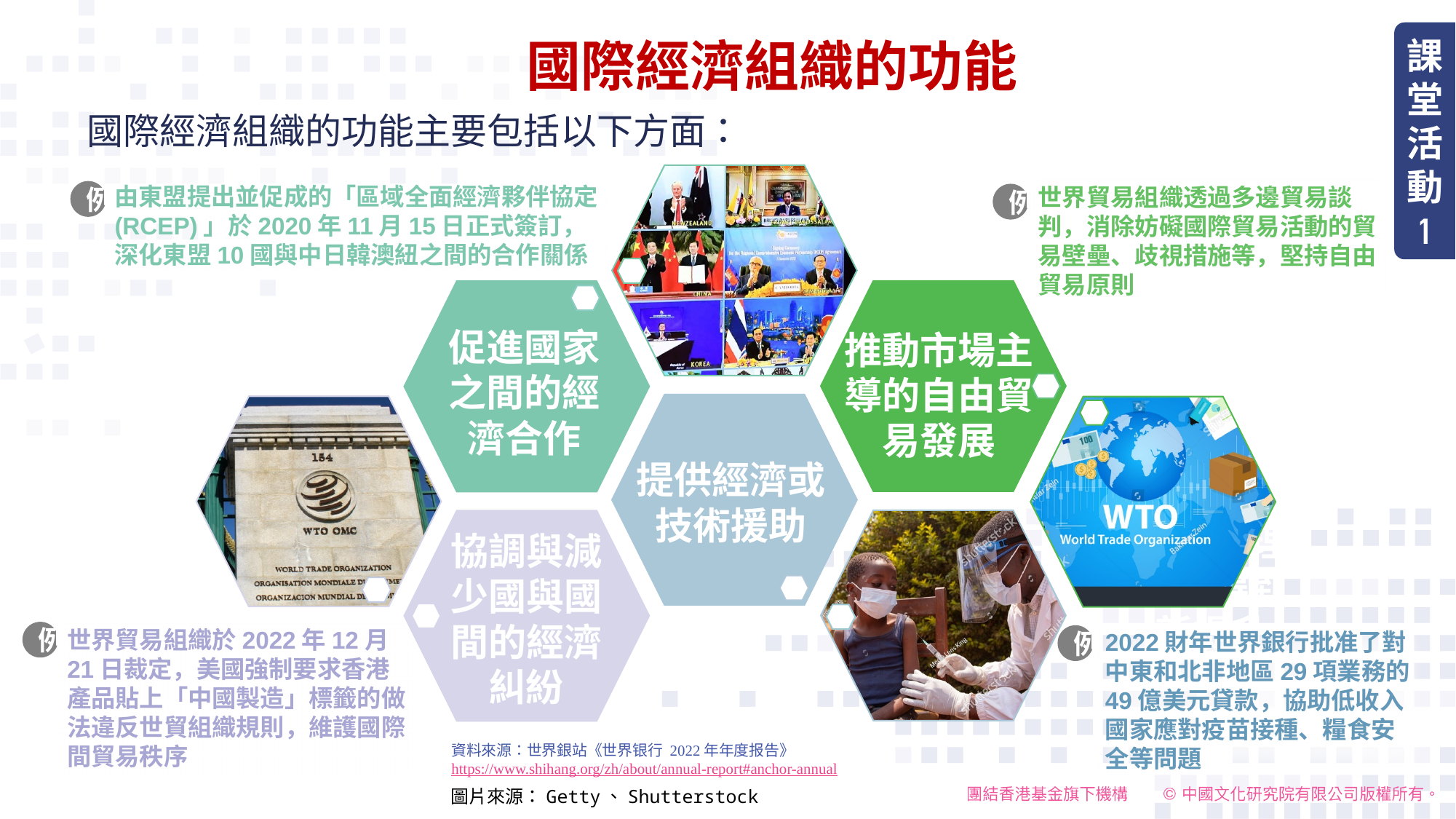

國際經濟組織的功能
課堂活動
1

國際經濟組織的功能主要包括以下方面：

由東盟提出並促成的「區域全面經濟夥伴協定(RCEP)」於2020年11月15日正式簽訂，深化東盟10國與中日韓澳紐之間的合作關係
世界貿易組織透過多邊貿易談判，消除妨礙國際貿易活動的貿易壁壘、歧視措施等，堅持自由貿易原則
例
例
民生福祉
達到
新水平
生態文明
建設實現
新進步
經濟發展
取得
新成效
促進國家之間的經濟合作
推動市場主導的自由貿易發展
社會文明
程度得到
新提高
提供經濟或技術援助
國家治理
效能得到
新提升
協調與減少國與國間的經濟糾紛
世界貿易組織於2022年12月21日裁定，美國強制要求香港產品貼上「中國製造」標籤的做法違反世貿組織規則，維護國際間貿易秩序
2022財年世界銀行批准了對中東和北非地區29項業務的49億美元貸款，協助低收入國家應對疫苗接種、糧食安全等問題
例
例
資料來源：世界銀站《世界银行 2022年年度报告》
https://www.shihang.org/zh/about/annual-report#anchor-annual
圖片來源：Getty、Shutterstock